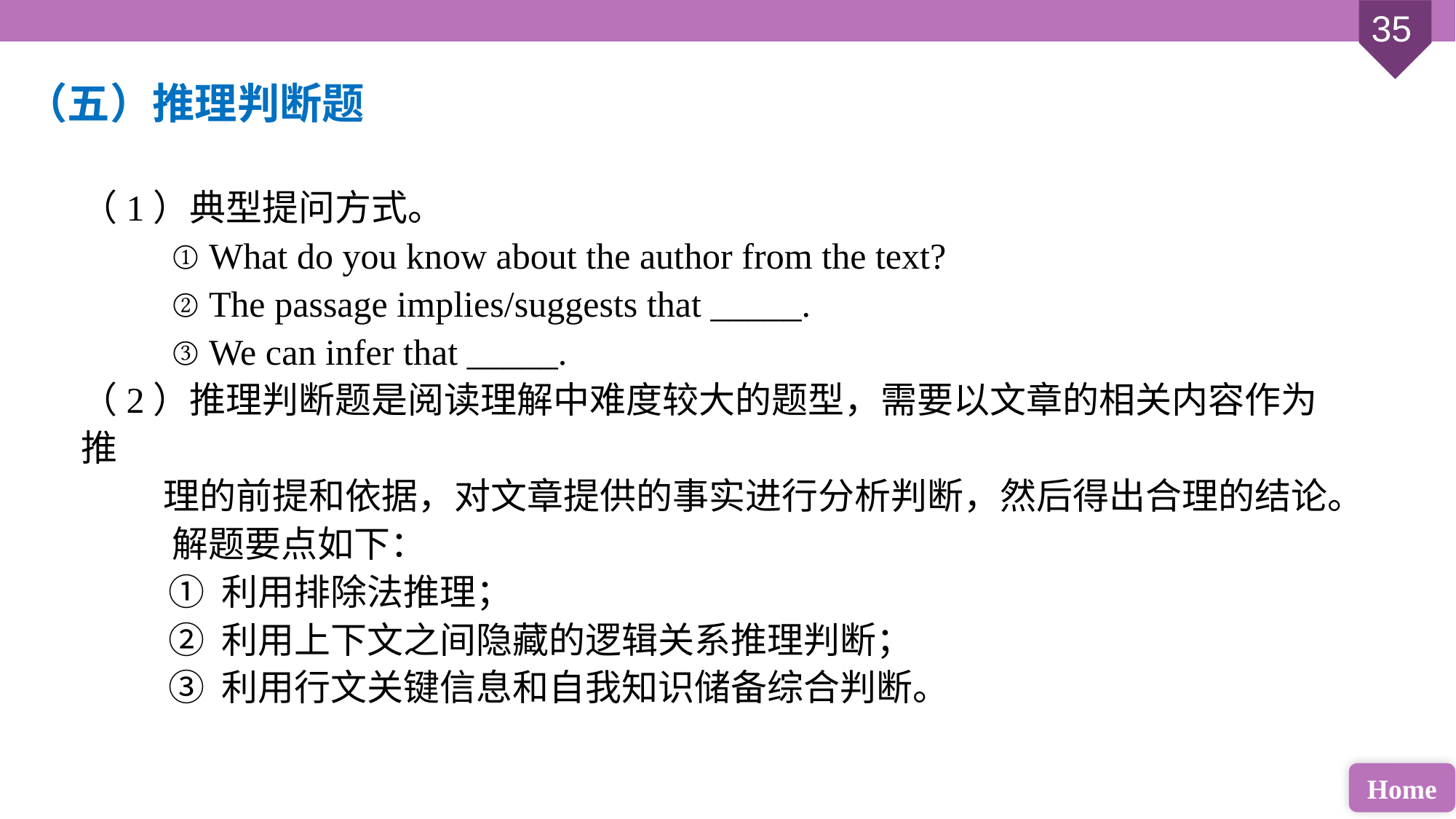

（五）推理判断题
（1）典型提问方式。
    ① What do you know about the author from the text?
    ② The passage implies/suggests that _____.
    ③ We can infer that _____.
（2）推理判断题是阅读理解中难度较大的题型，需要以文章的相关内容作为推
         理的前提和依据，对文章提供的事实进行分析判断，然后得出合理的结论。
          解题要点如下：
    ① 利用排除法推理；
    ② 利用上下文之间隐藏的逻辑关系推理判断；
    ③ 利用行文关键信息和自我知识储备综合判断。